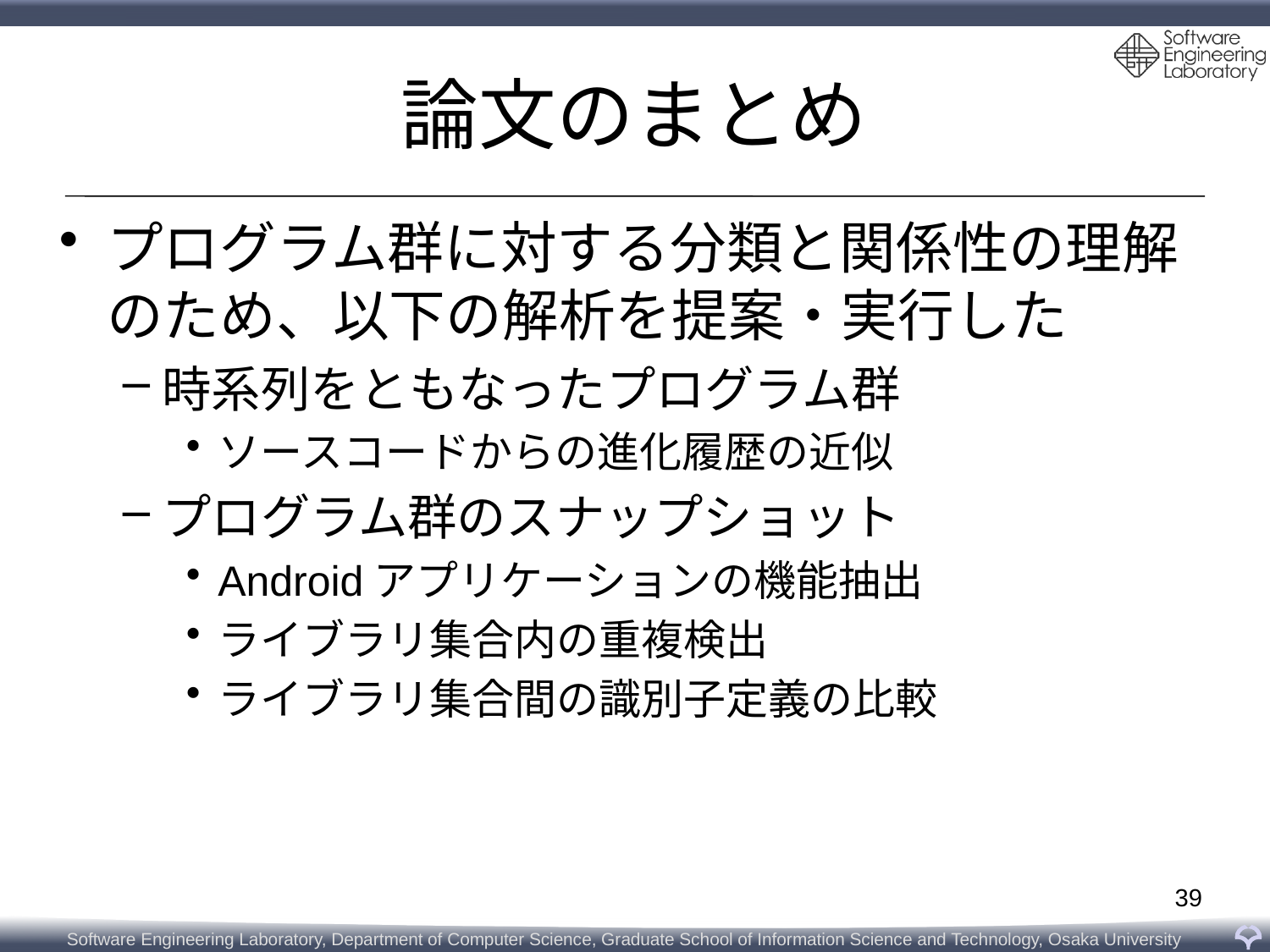

# 論文のまとめ
プログラム群に対する分類と関係性の理解のため、以下の解析を提案・実行した
時系列をともなったプログラム群
ソースコードからの進化履歴の近似
プログラム群のスナップショット
Androidアプリケーションの機能抽出
ライブラリ集合内の重複検出
ライブラリ集合間の識別子定義の比較

39